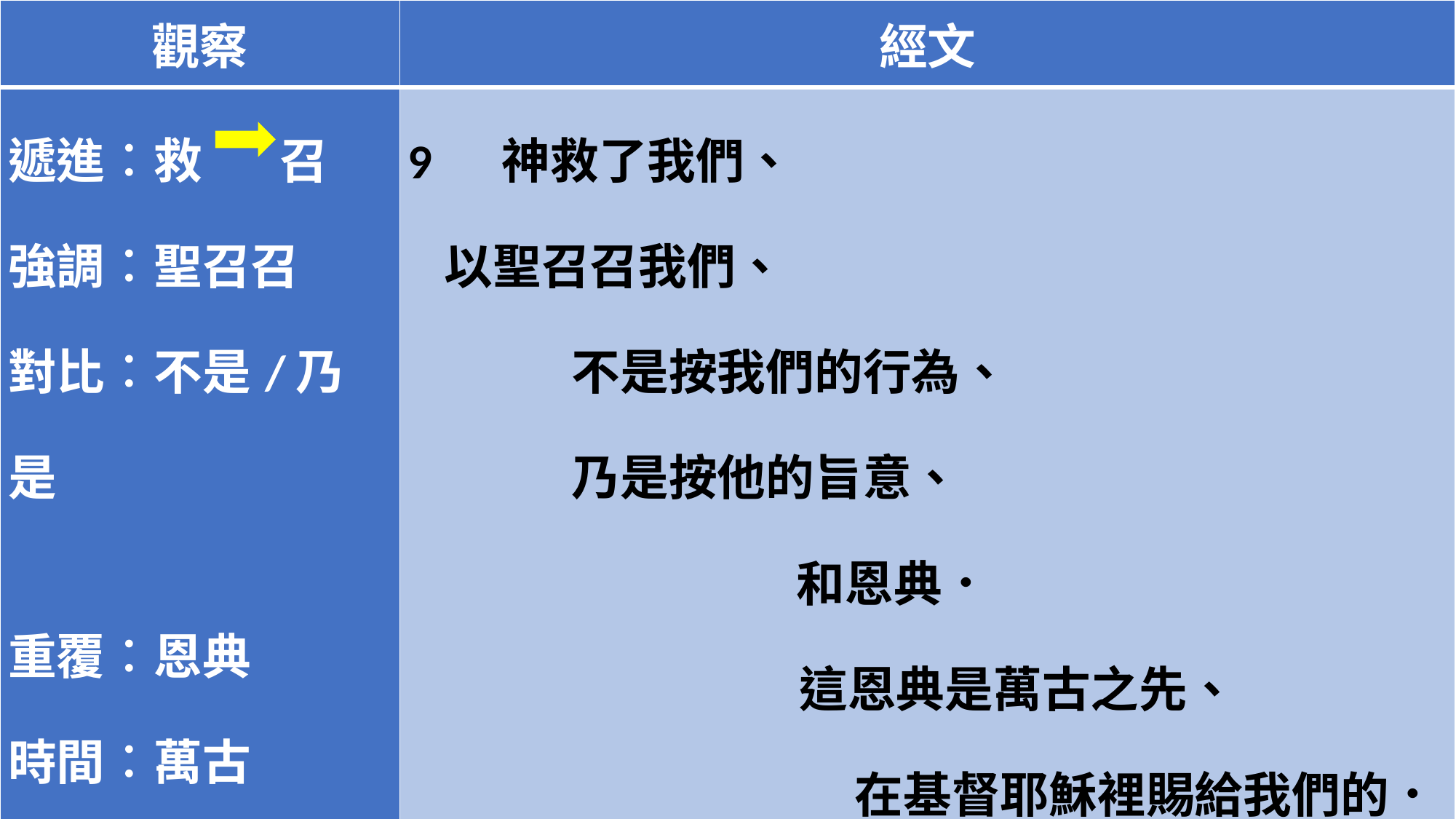

| 觀察 | 經文 |
| --- | --- |
| 遞進︰救 召 強調︰聖召召 對比︰不是/乃是 重覆︰恩典 時間︰萬古 來源︰基督 | 9 　神救了我們、 以聖召召我們、 不是按我們的行為、 乃是按他的旨意、 和恩典． 這恩典是萬古之先、 在基督耶穌裡賜給我們的． |
#